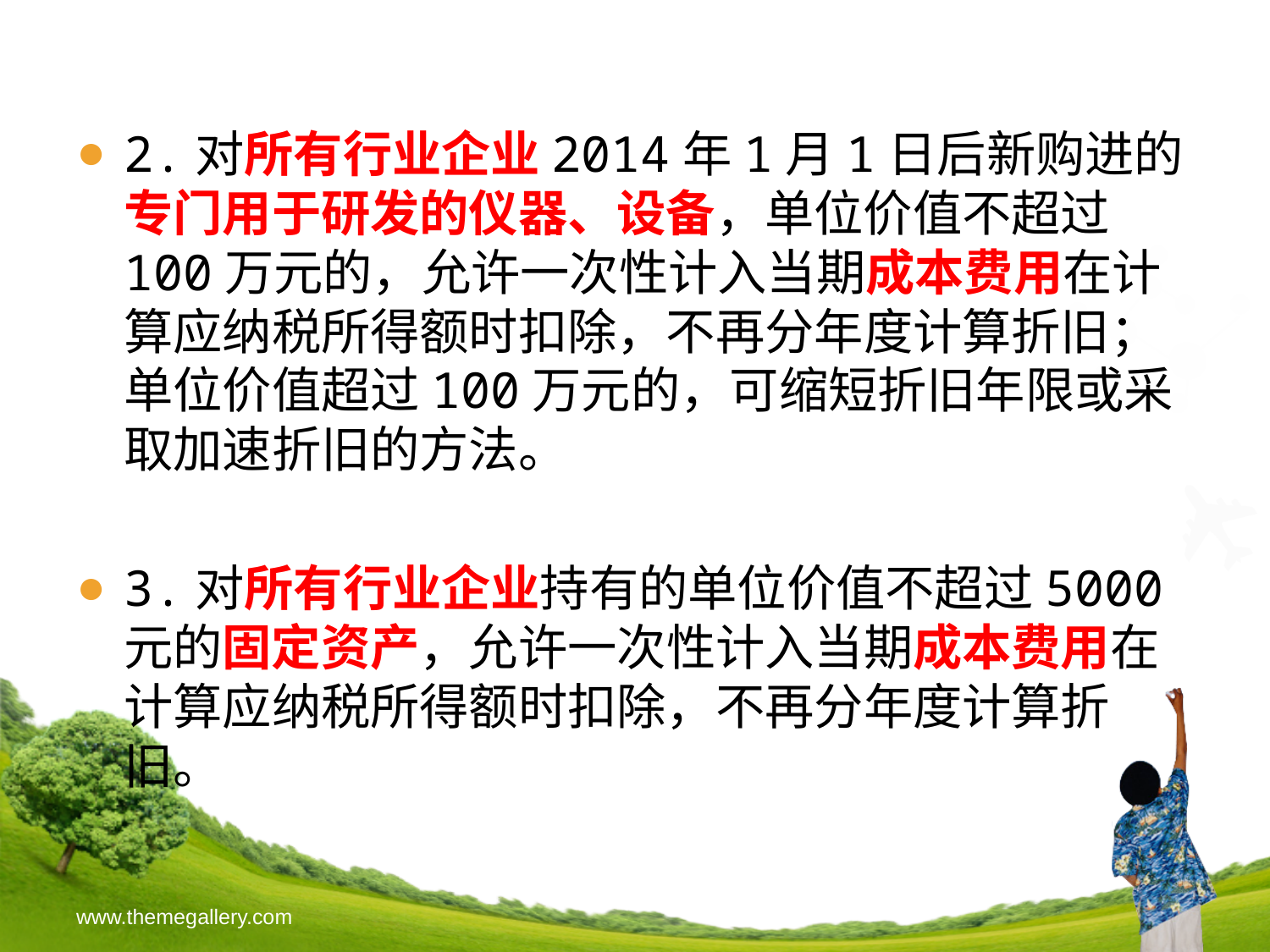

2.对所有行业企业2014年1月1日后新购进的专门用于研发的仪器、设备，单位价值不超过100万元的，允许一次性计入当期成本费用在计算应纳税所得额时扣除，不再分年度计算折旧；单位价值超过100万元的，可缩短折旧年限或采取加速折旧的方法。

3.对所有行业企业持有的单位价值不超过5000元的固定资产，允许一次性计入当期成本费用在计算应纳税所得额时扣除，不再分年度计算折旧。
www.themegallery.com